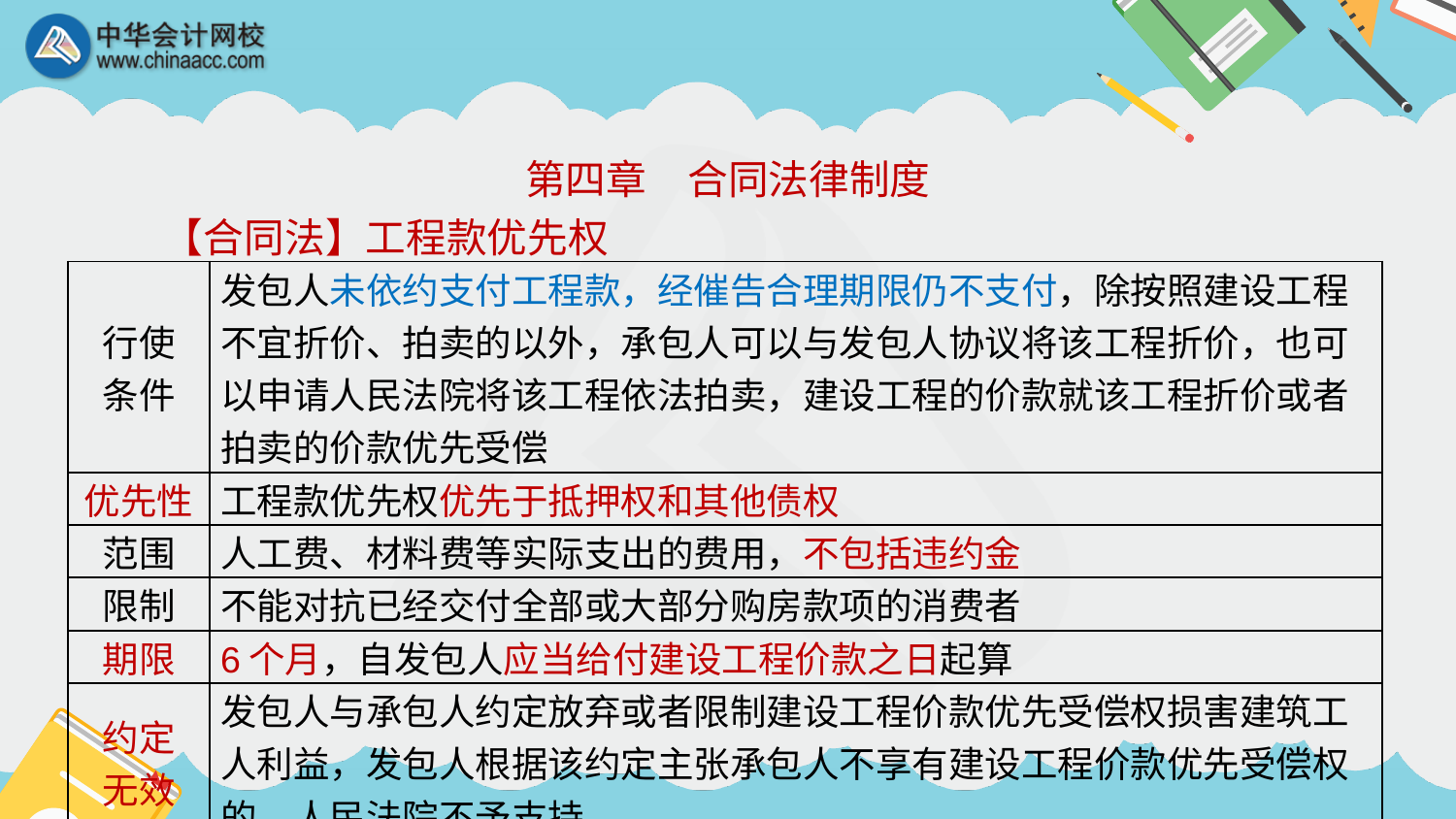

第四章　合同法律制度
【合同法】工程款优先权
| 行使 条件 | 发包人未依约支付工程款，经催告合理期限仍不支付，除按照建设工程不宜折价、拍卖的以外，承包人可以与发包人协议将该工程折价，也可以申请人民法院将该工程依法拍卖，建设工程的价款就该工程折价或者拍卖的价款优先受偿 |
| --- | --- |
| 优先性 | 工程款优先权优先于抵押权和其他债权 |
| 范围 | 人工费、材料费等实际支出的费用，不包括违约金 |
| 限制 | 不能对抗已经交付全部或大部分购房款项的消费者 |
| 期限 | 6个月，自发包人应当给付建设工程价款之日起算 |
| 约定 无效 | 发包人与承包人约定放弃或者限制建设工程价款优先受偿权损害建筑工人利益，发包人根据该约定主张承包人不享有建设工程价款优先受偿权的，人民法院不予支持。 |